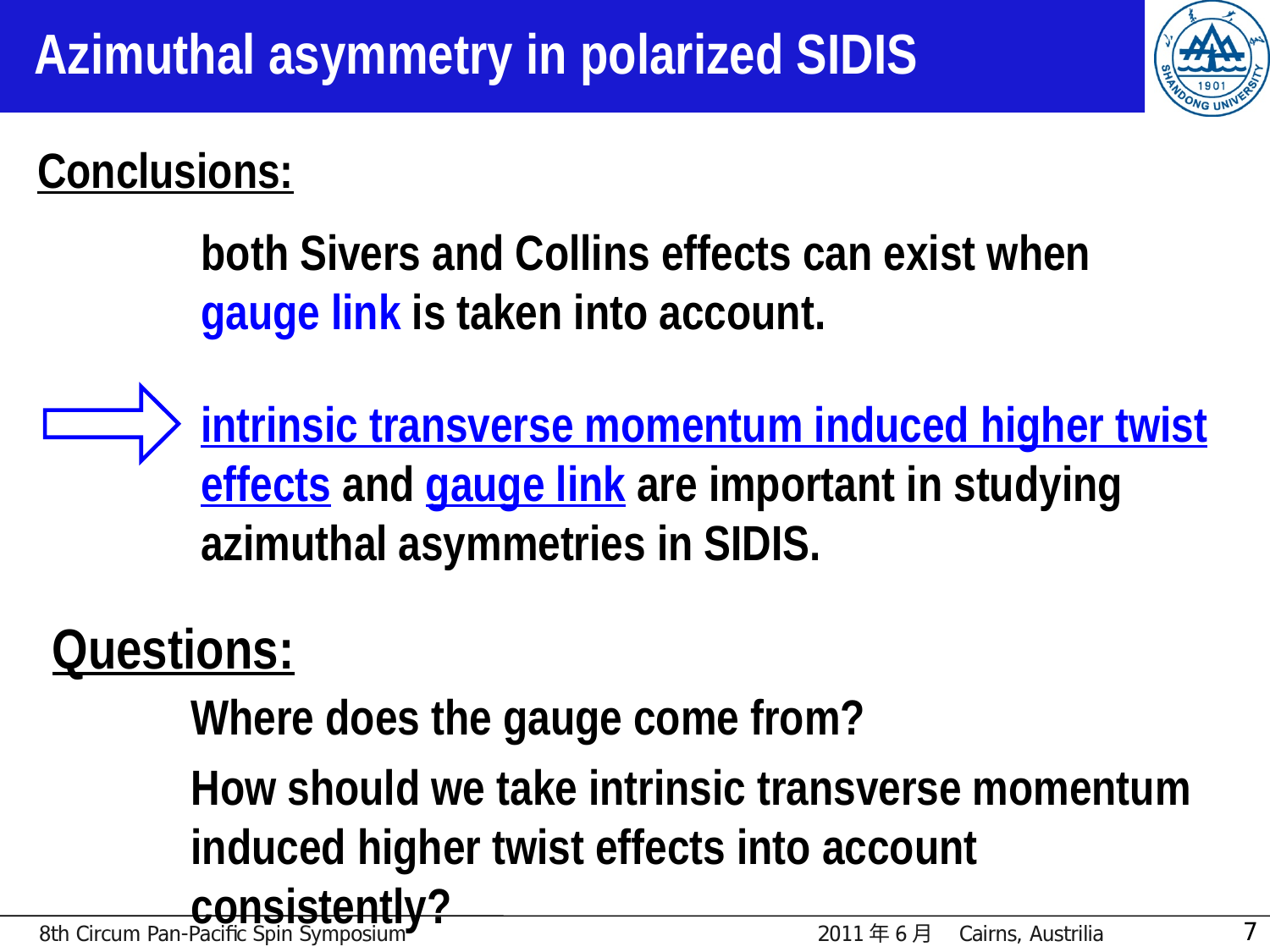

# Azimuthal asymmetry in polarized SIDIS
Conclusions:
both Sivers and Collins effects can exist when
gauge link is taken into account.

intrinsic transverse momentum induced higher twist effects and gauge link are important in studying azimuthal asymmetries in SIDIS.
Questions:
Where does the gauge come from?
How should we take intrinsic transverse momentum induced higher twist effects into account consistently?
2011年6月　Cairns, Austrilia
7
8th Circum Pan-Pacific Spin Symposium